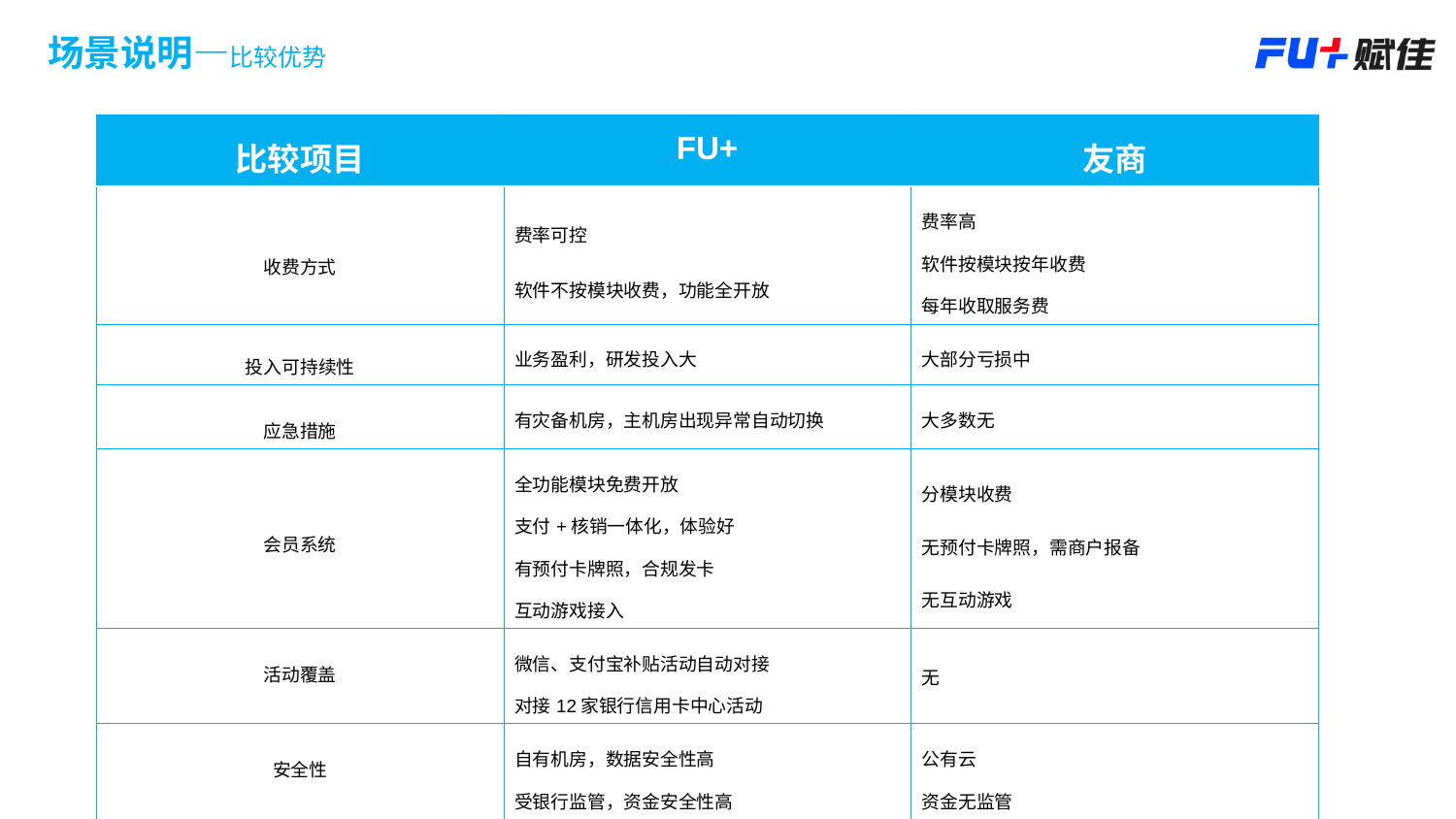

场景说明—比较优势
| 比较项目 | FU+ | 友商 |
| --- | --- | --- |
| 收费方式 | 费率可控 软件不按模块收费，功能全开放 | 费率高 软件按模块按年收费 每年收取服务费 |
| 投入可持续性 | 业务盈利，研发投入大 | 大部分亏损中 |
| 应急措施 | 有灾备机房，主机房出现异常自动切换 | 大多数无 |
| 会员系统 | 全功能模块免费开放 支付+核销一体化，体验好 有预付卡牌照，合规发卡 互动游戏接入 | 分模块收费 无预付卡牌照，需商户报备 无互动游戏 |
| 活动覆盖 | 微信、支付宝补贴活动自动对接 对接12家银行信用卡中心活动 | 无 |
| 安全性 | 自有机房，数据安全性高 受银行监管，资金安全性高 | 公有云 资金无监管 |